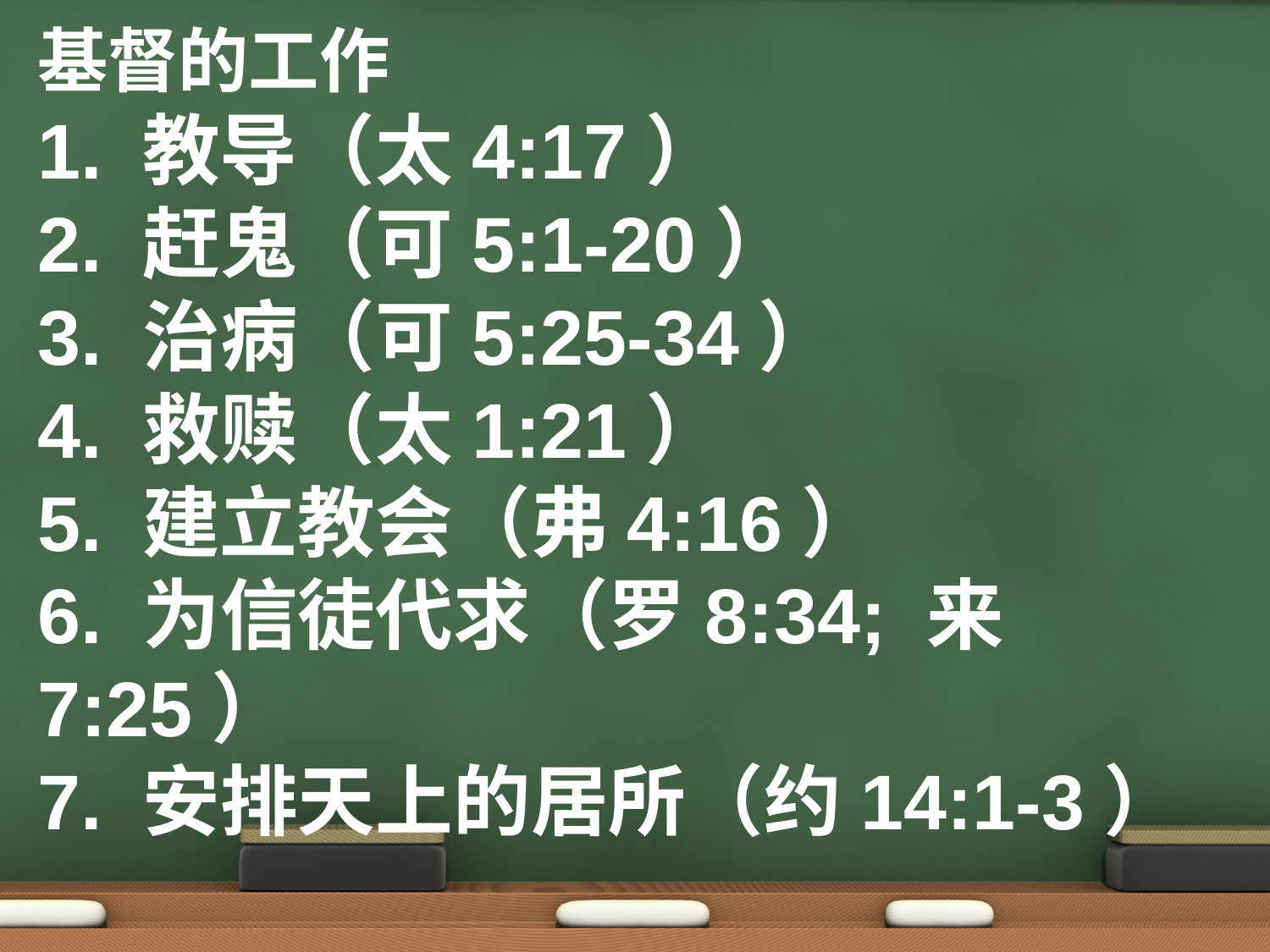

基督的工作
1. 教导（太4:17）
2. 赶鬼（可5:1-20）
3. 治病（可5:25-34）
4. 救赎（太1:21）
5. 建立教会（弗4:16）
6. 为信徒代求（罗8:34; 来7:25）
7. 安排天上的居所（约14:1-3）